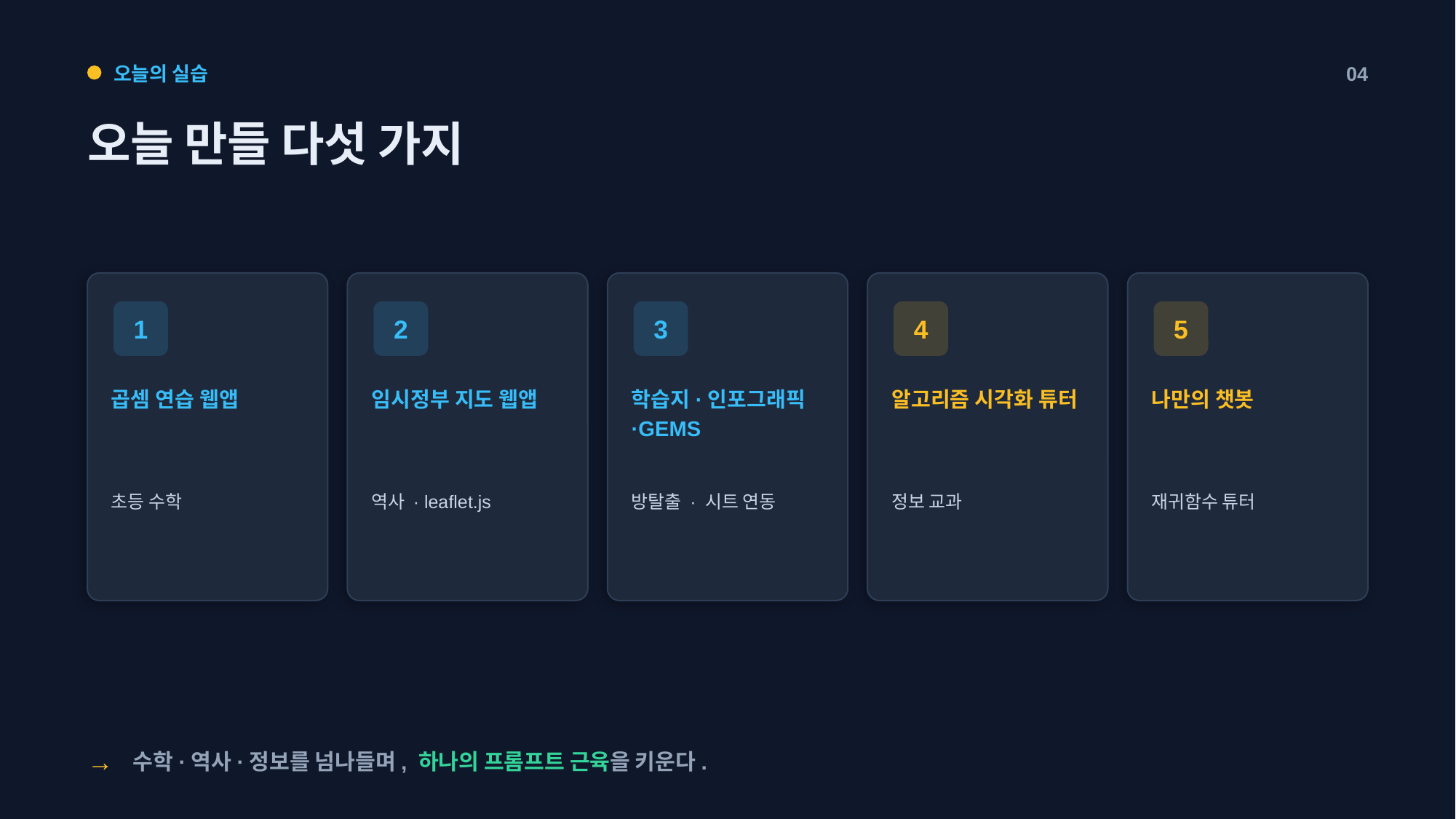

오늘의 실습
04

오늘 만들 다섯 가지

1

2

3

4

5
곱셈 연습 웹앱
임시정부 지도 웹앱
학습지·인포그래픽·GEMS
알고리즘 시각화 튜터
나만의 챗봇
초등 수학
역사 · leaflet.js
방탈출 · 시트 연동
정보 교과
재귀함수 튜터
→
수학·역사·정보를 넘나들며, 하나의 프롬프트 근육을 키운다.